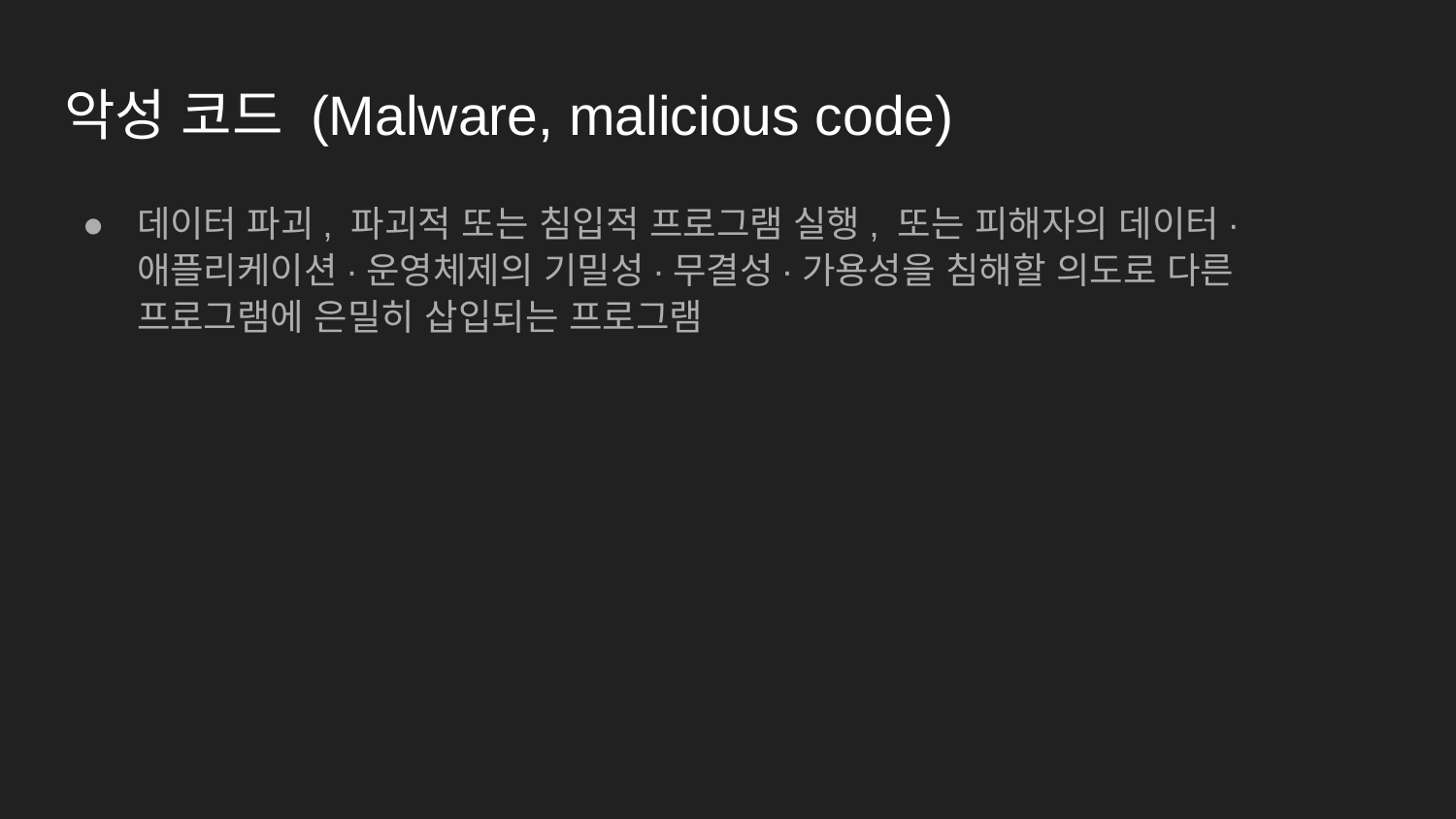

# 악성 코드 (Malware, malicious code)
데이터 파괴, 파괴적 또는 침입적 프로그램 실행, 또는 피해자의 데이터·애플리케이션·운영체제의 기밀성·무결성·가용성을 침해할 의도로 다른 프로그램에 은밀히 삽입되는 프로그램